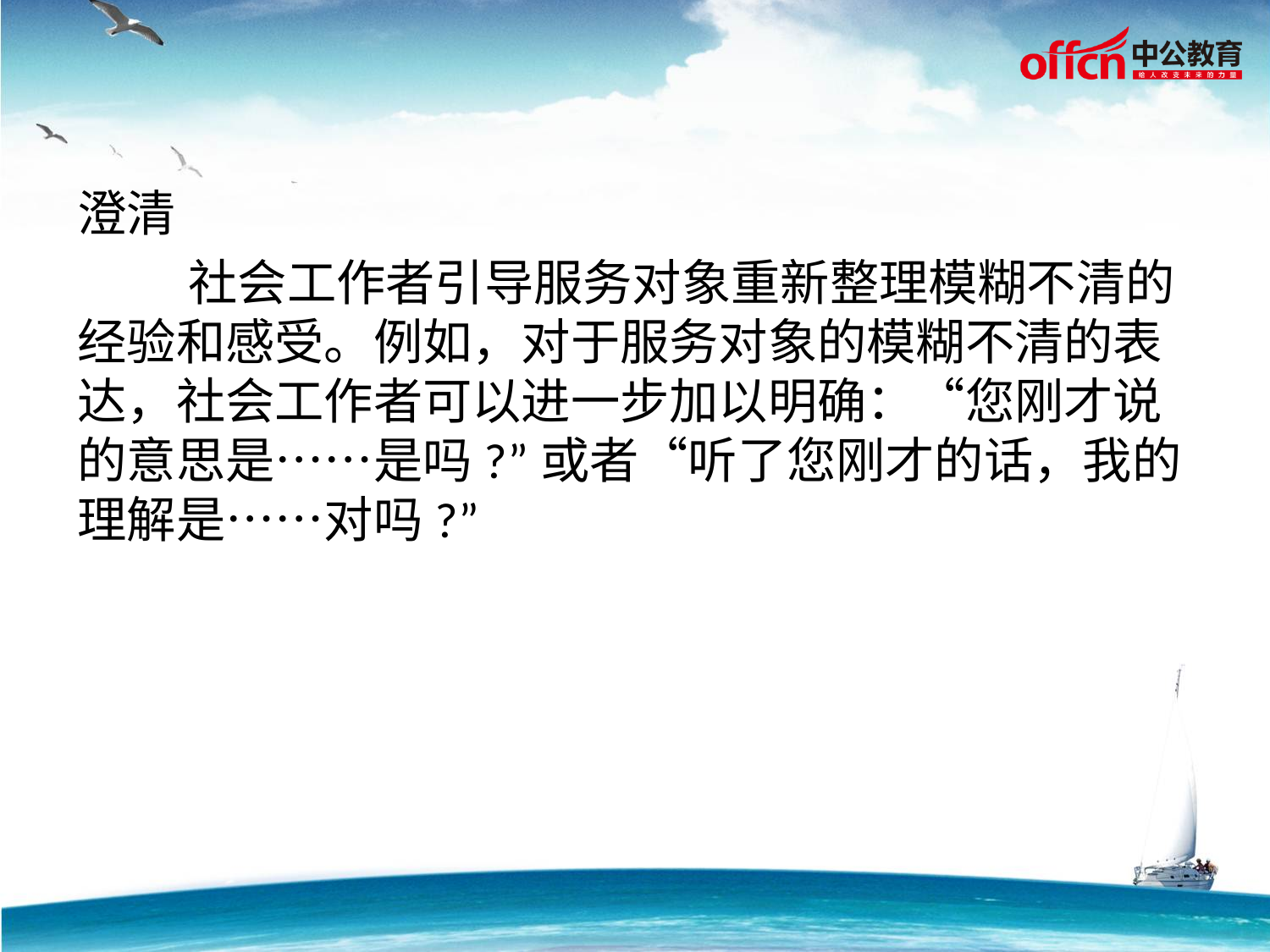

澄清
         社会工作者引导服务对象重新整理模糊不清的经验和感受。例如，对于服务对象的模糊不清的表达，社会工作者可以进一步加以明确：“您刚才说的意思是……是吗?”或者“听了您刚才的话，我的理解是……对吗?”